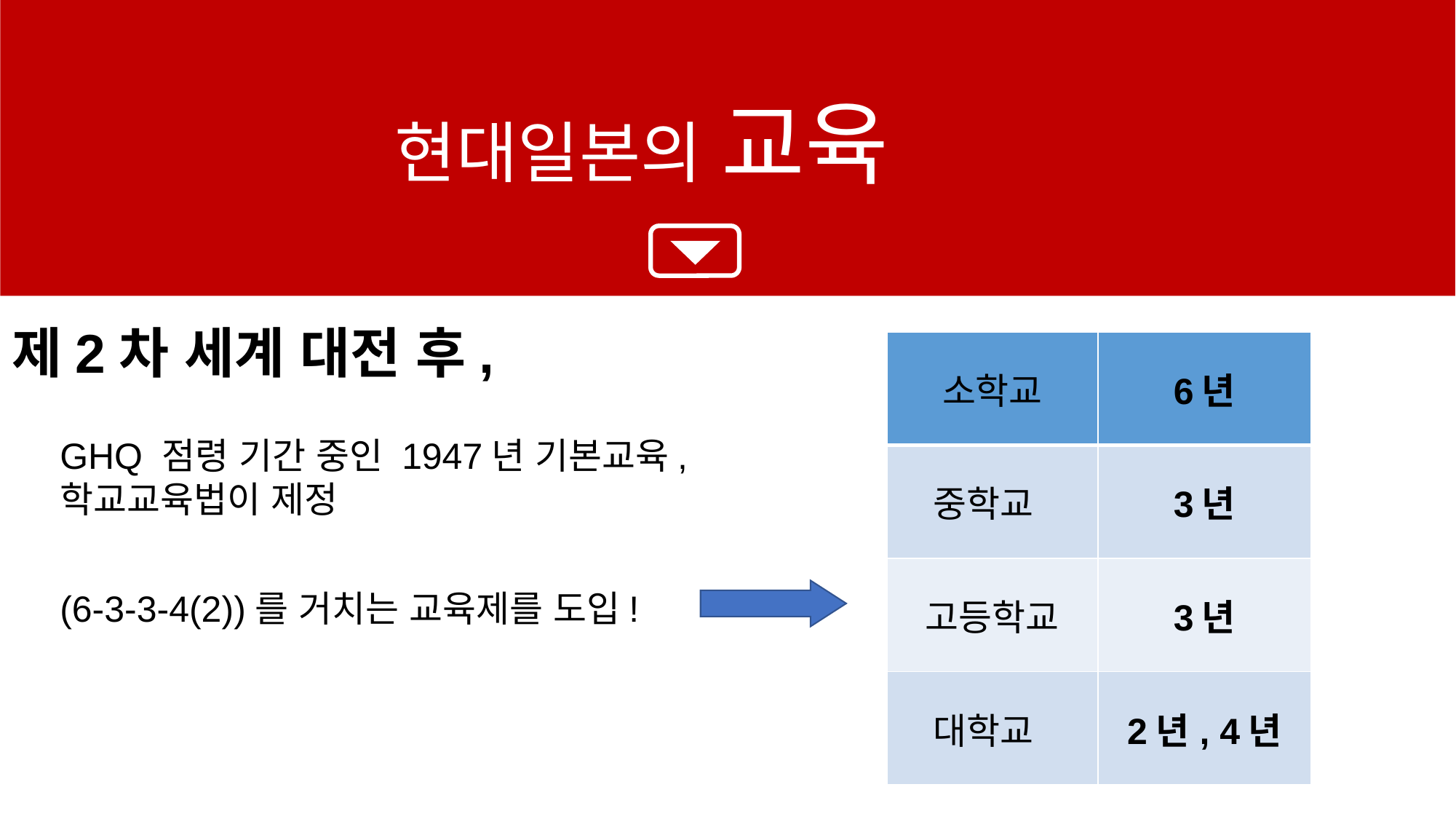

현대일본의 교육

제2차 세계 대전 후,

| 소학교 | 6년 |
| --- | --- |
| 중학교 | 3년 |
| 고등학교 | 3년 |
| 대학교 | 2년, 4년 |
GHQ 점령 기간 중인 1947년 기본교육, 학교교육법이 제정
(6-3-3-4(2))를 거치는 교육제를 도입!